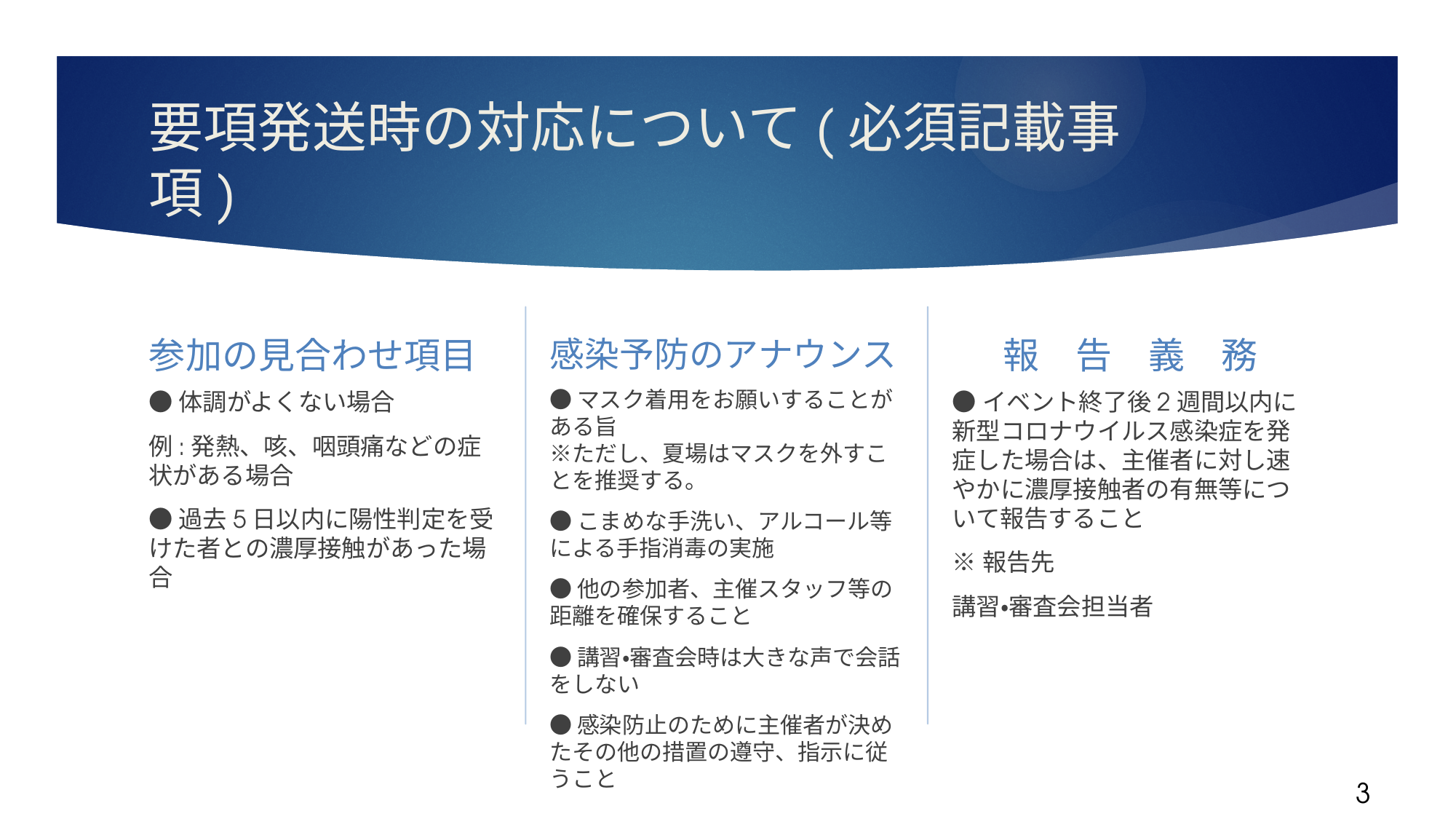

# 要項発送時の対応について(必須記載事項)
感染予防のアナウンス
参加の見合わせ項目
報　告　義　務
●マスク着用をお願いすることがある旨
※ただし、夏場はマスクを外すことを推奨する。
●こまめな手洗い、アルコール等による手指消毒の実施
●他の参加者、主催スタッフ等の距離を確保すること
●講習・審査会時は大きな声で会話をしない
●感染防止のために主催者が決めたその他の措置の遵守、指示に従うこと

●体調がよくない場合
例:発熱、咳、咽頭痛などの症状がある場合
●過去5日以内に陽性判定を受けた者との濃厚接触があった場合

●イベント終了後2週間以内に新型コロナウイルス感染症を発症した場合は、主催者に対し速やかに濃厚接触者の有無等について報告すること
※報告先
講習・審査会担当者